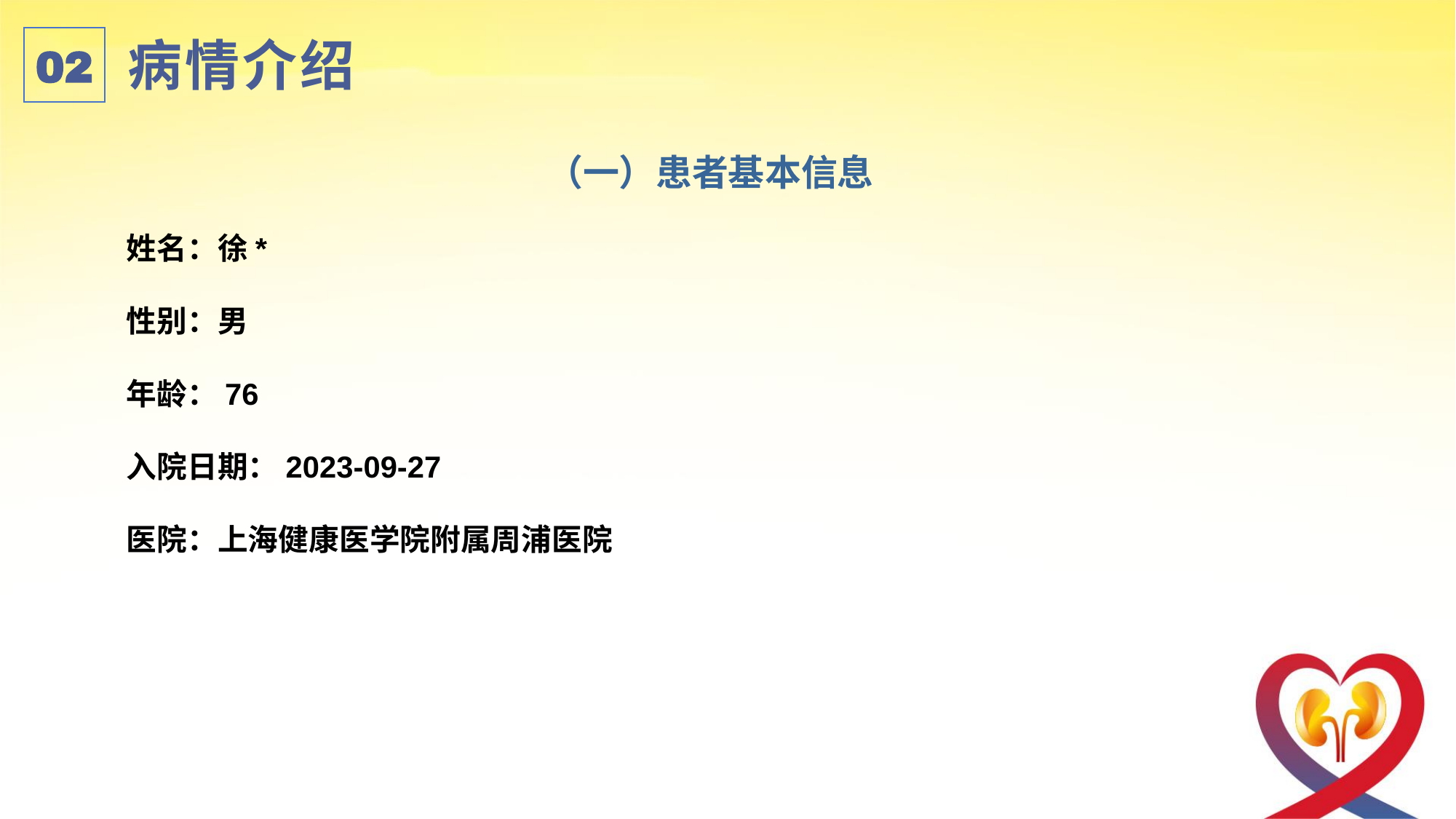

病情介绍
02
（一）患者基本信息
姓名：徐*
性别：男
年龄：76
入院日期：2023-09-27
医院：上海健康医学院附属周浦医院